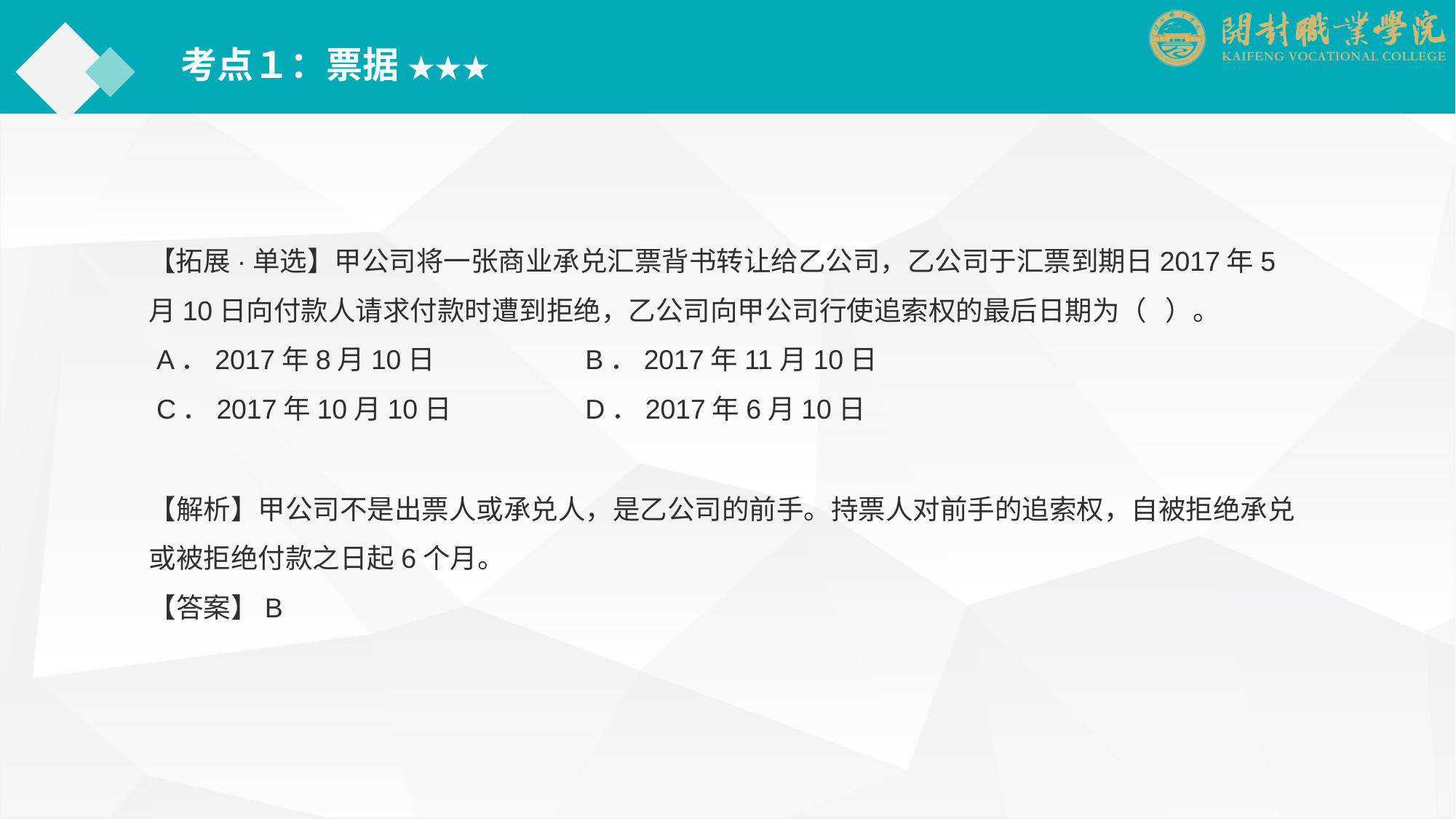

考点１：票据 ★★★
【拓展·单选】甲公司将一张商业承兑汇票背书转让给乙公司，乙公司于汇票到期日2017年5月10日向付款人请求付款时遭到拒绝，乙公司向甲公司行使追索权的最后日期为（   ）。
 A．2017年8月10日		B．2017年11月10日
 C．2017年10月10日		D．2017年6月10日
【解析】甲公司不是出票人或承兑人，是乙公司的前手。持票人对前手的追索权，自被拒绝承兑或被拒绝付款之日起6个月。
【答案】B